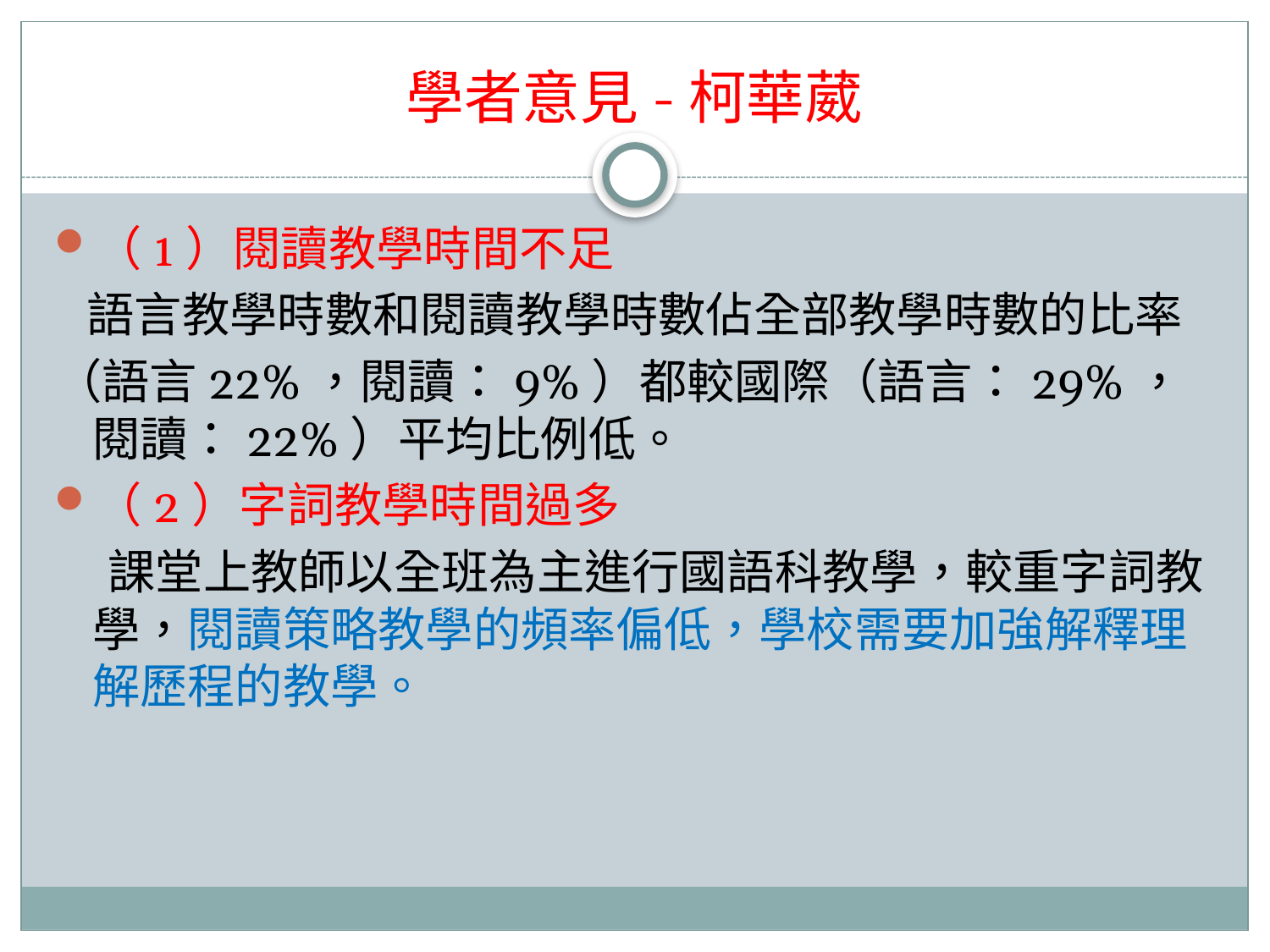

# 學者意見-柯華葳
（1）閱讀教學時間不足
  語言教學時數和閱讀教學時數佔全部教學時數的比率
（語言22%，閱讀：9%）都較國際（語言：29%，閱讀：22%）平均比例低。
（2）字詞教學時間過多
    課堂上教師以全班為主進行國語科教學，較重字詞教學，閱讀策略教學的頻率偏低，學校需要加強解釋理解歷程的教學。